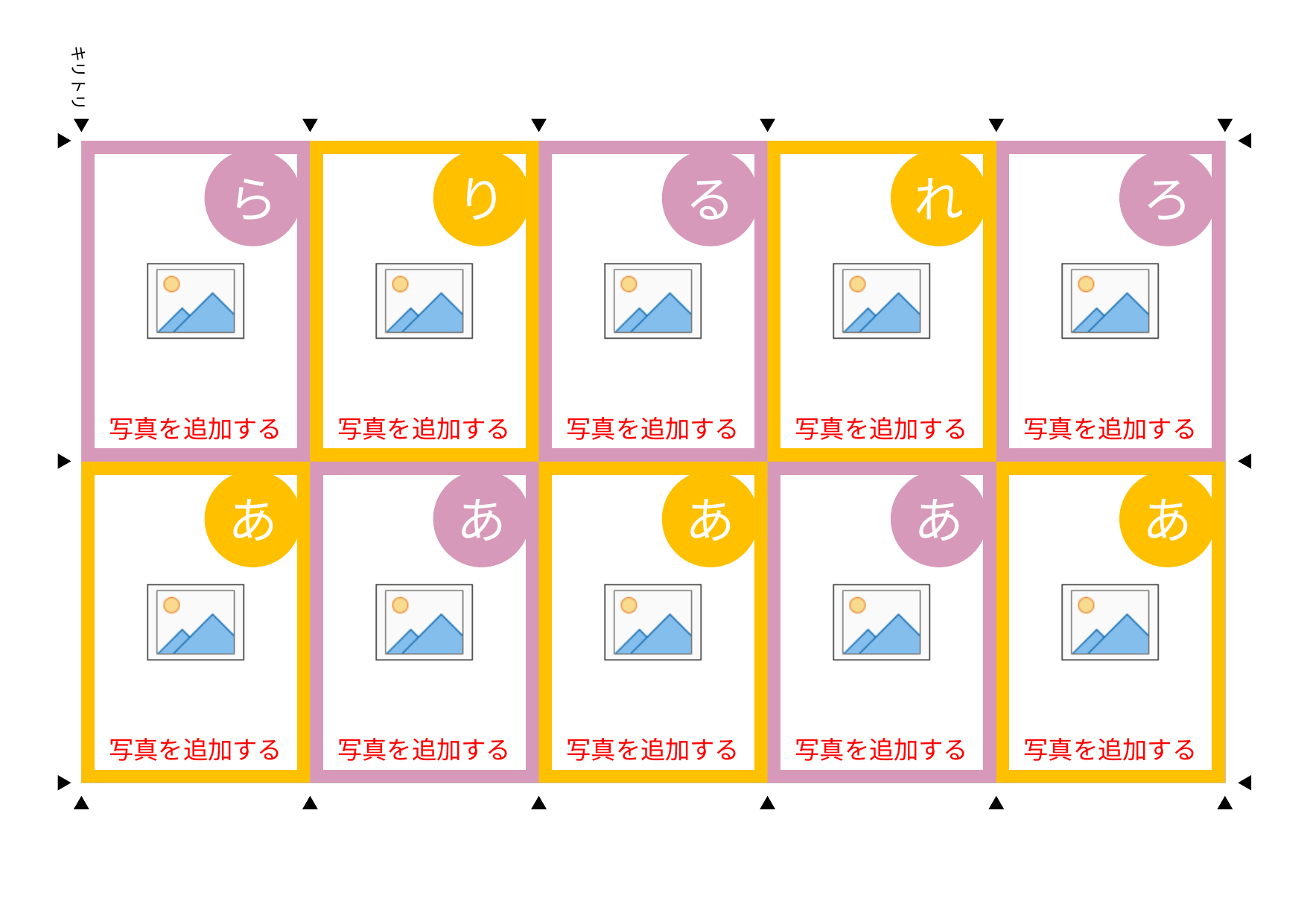

ら
り
る
れ
ろ

あ
あ
あ
あ
あ